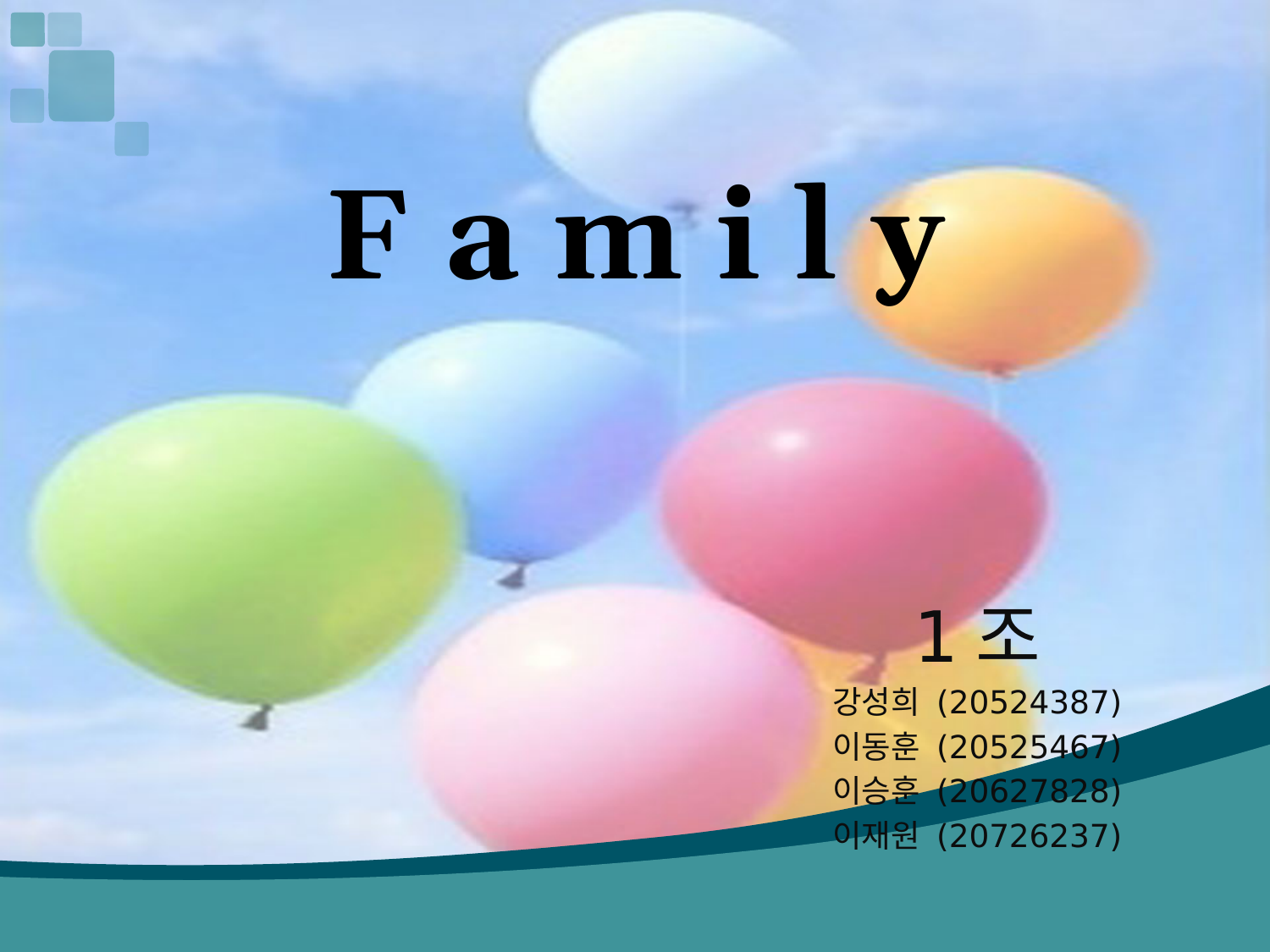

# F a m i l y
1조
강성희 (20524387)
이동훈 (20525467)
이승훈 (20627828)
이재원 (20726237)